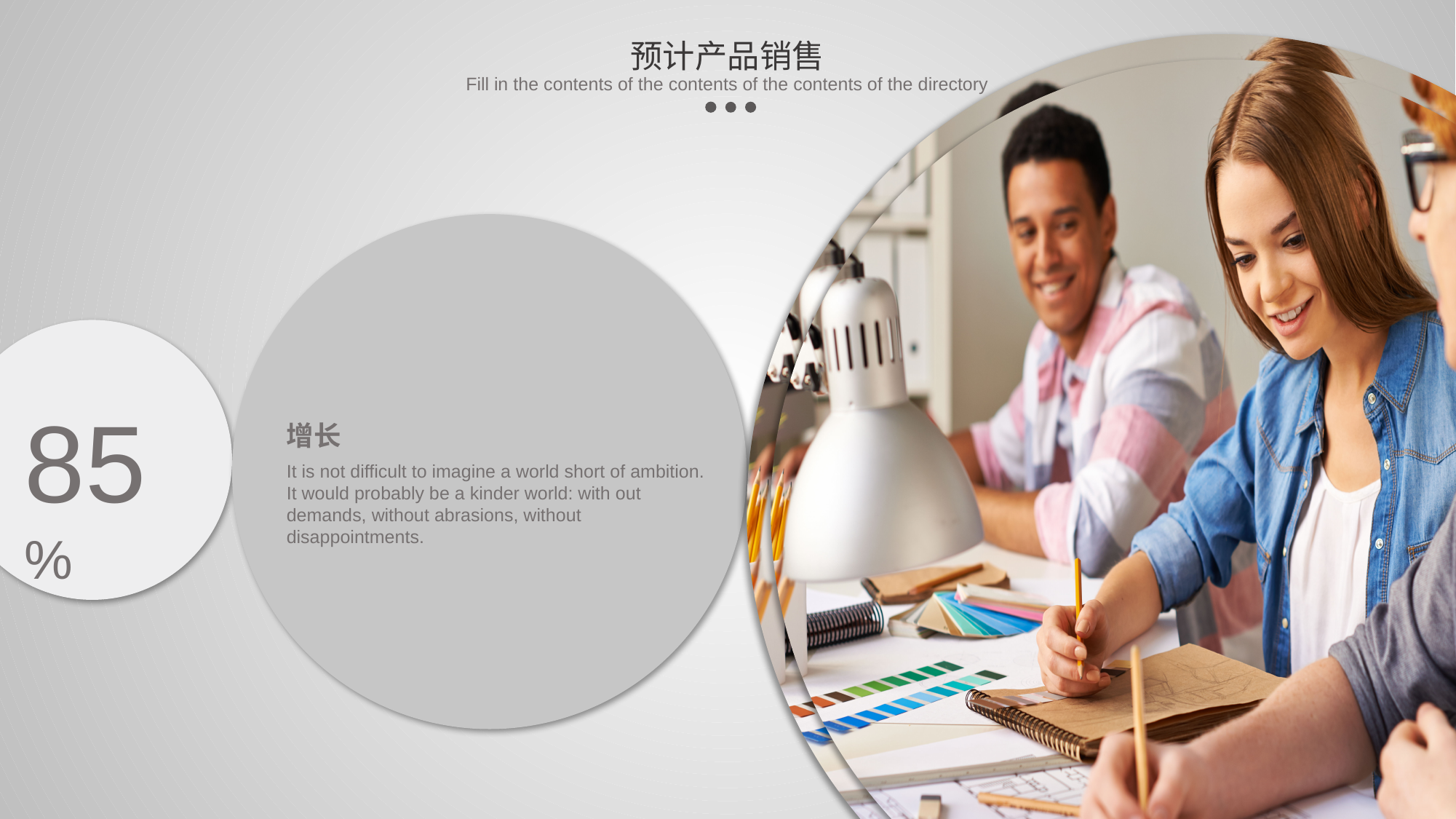

预计产品销售
Fill in the contents of the contents of the contents of the directory

增长
It is not difficult to imagine a world short of ambition. It would probably be a kinder world: with out demands, without abrasions, without disappointments.

85%